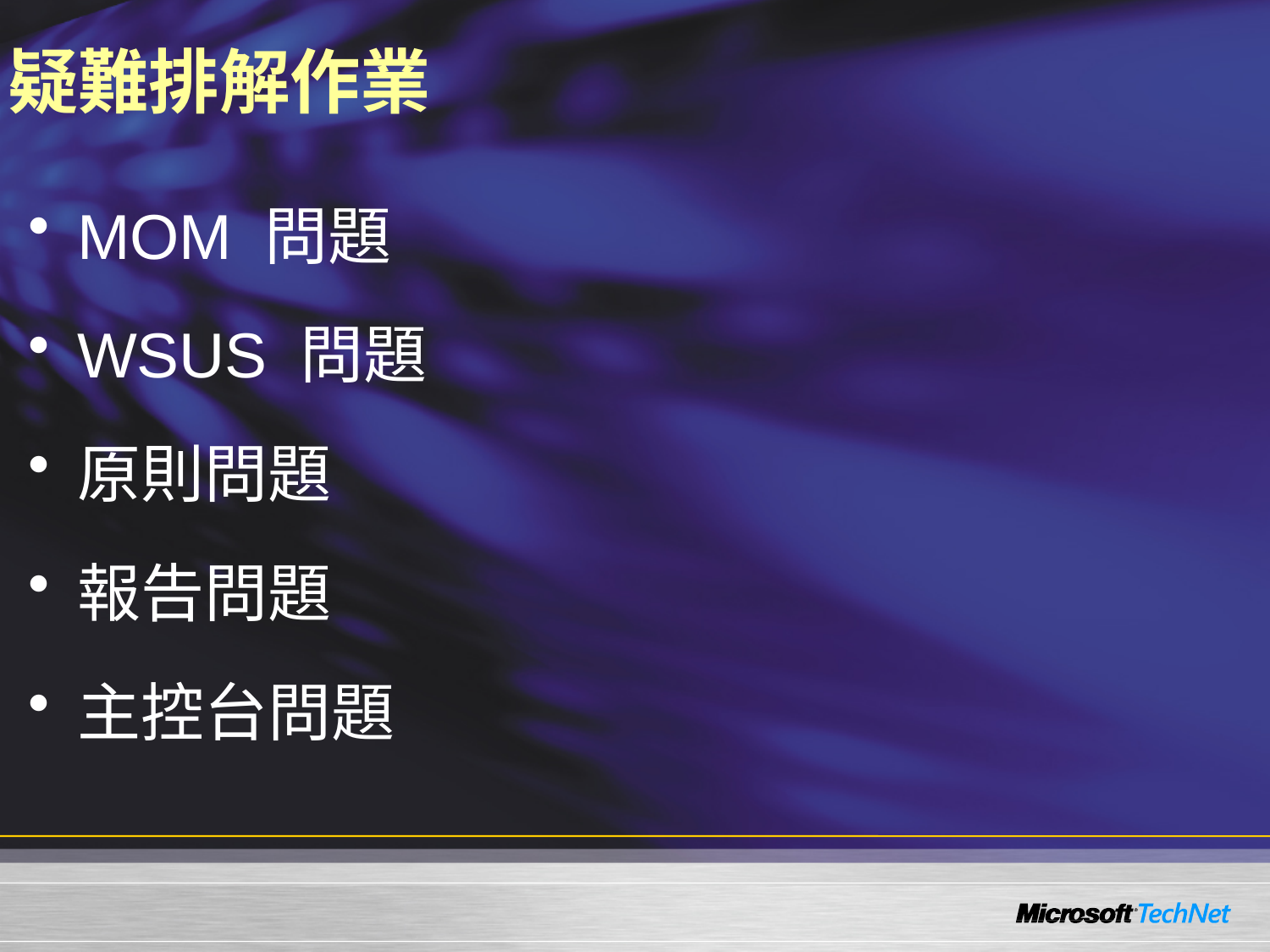

# 疑難排解作業
MOM 問題
WSUS 問題
原則問題
報告問題
主控台問題